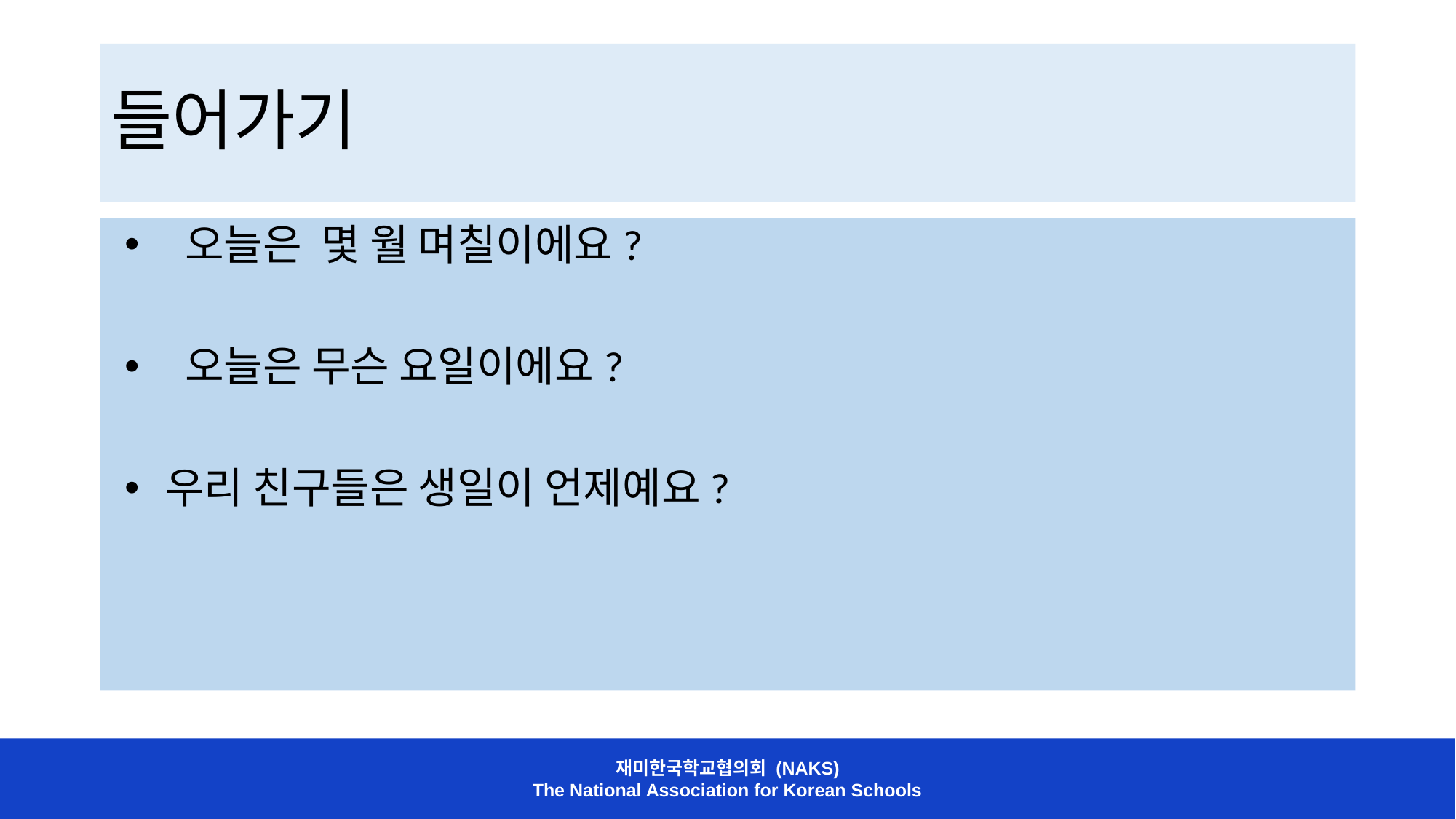

# 들어가기
 오늘은  몇 월 며칠이에요?

 오늘은 무슨 요일이에요?

우리 친구들은 생일이 언제예요?

재미한국학교협의회 (NAKS)
The National Association for Korean Schools